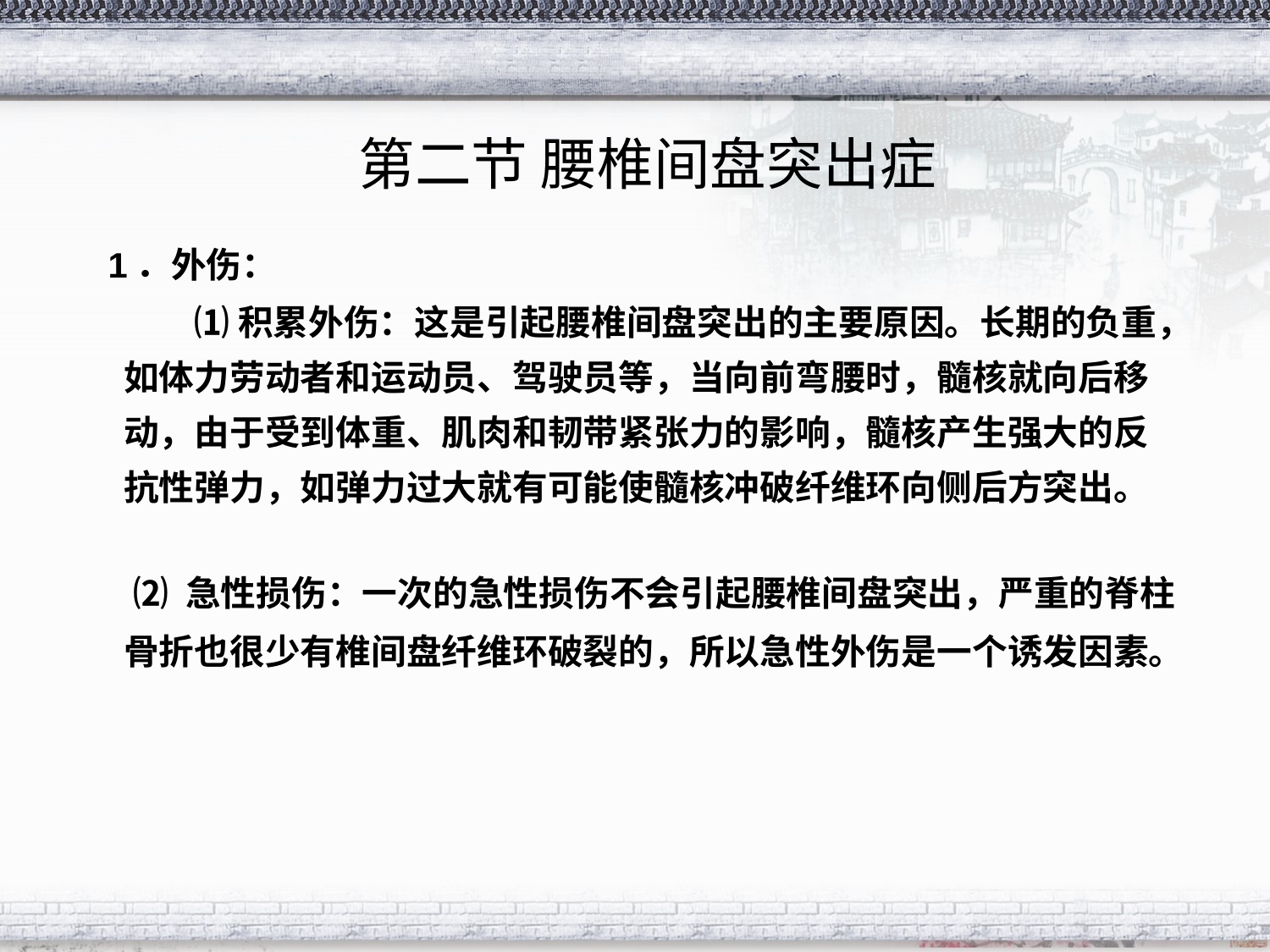

第二节 腰椎间盘突出症
   1．外伤：
　　⑴ 积累外伤：这是引起腰椎间盘突出的主要原因。长期的负重，如体力劳动者和运动员、驾驶员等，当向前弯腰时，髓核就向后移动，由于受到体重、肌肉和韧带紧张力的影响，髓核产生强大的反抗性弹力，如弹力过大就有可能使髓核冲破纤维环向侧后方突出。
       ⑵ 急性损伤：一次的急性损伤不会引起腰椎间盘突出，严重的脊柱骨折也很少有椎间盘纤维环破裂的，所以急性外伤是一个诱发因素。